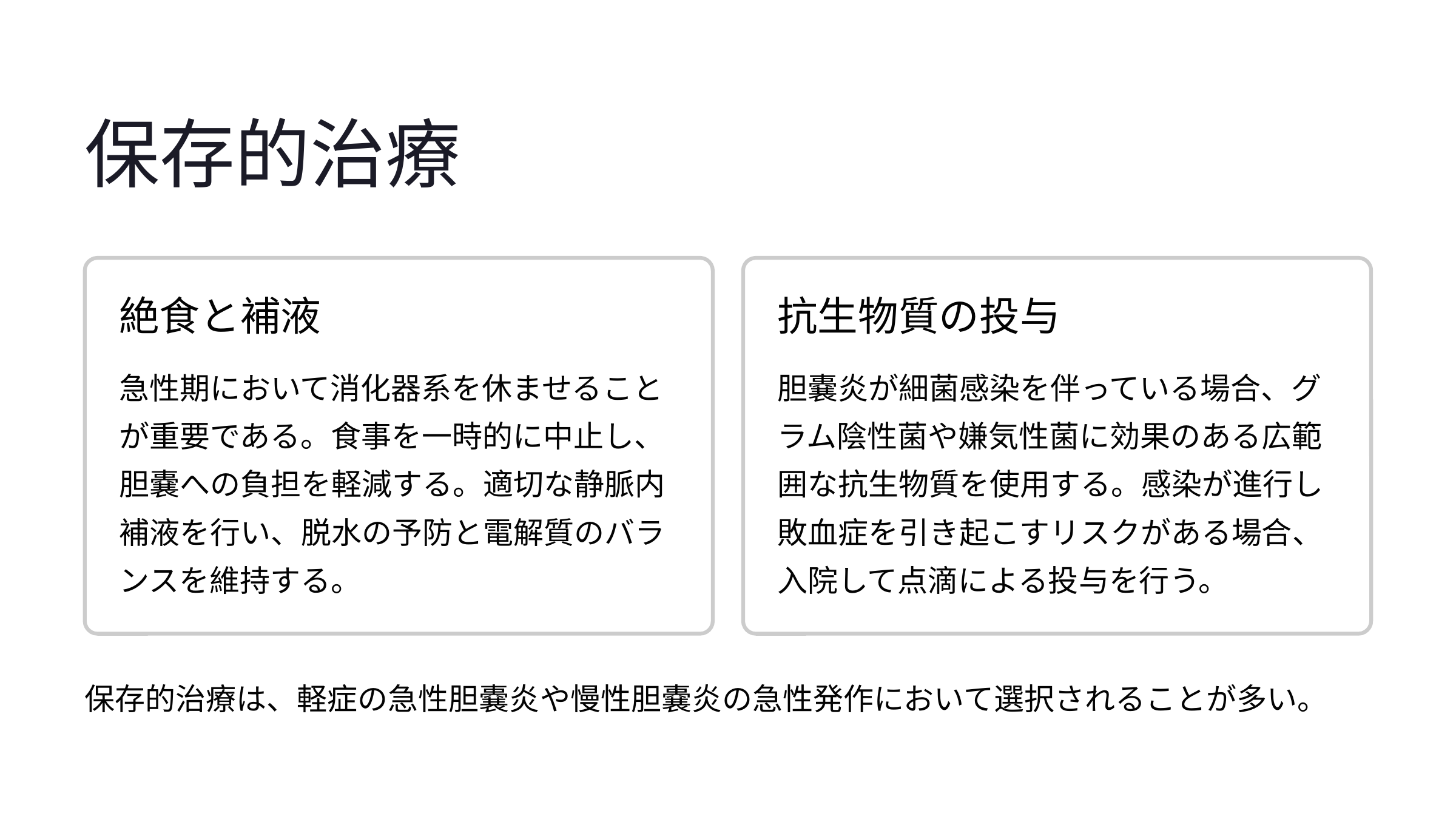

保存的治療

絶食と補液
抗生物質の投与
急性期において消化器系を休ませることが重要である。食事を一時的に中止し、胆嚢への負担を軽減する。適切な静脈内補液を行い、脱水の予防と電解質のバランスを維持する。
胆嚢炎が細菌感染を伴っている場合、グラム陰性菌や嫌気性菌に効果のある広範囲な抗生物質を使用する。感染が進行し敗血症を引き起こすリスクがある場合、入院して点滴による投与を行う。
保存的治療は、軽症の急性胆嚢炎や慢性胆嚢炎の急性発作において選択されることが多い。